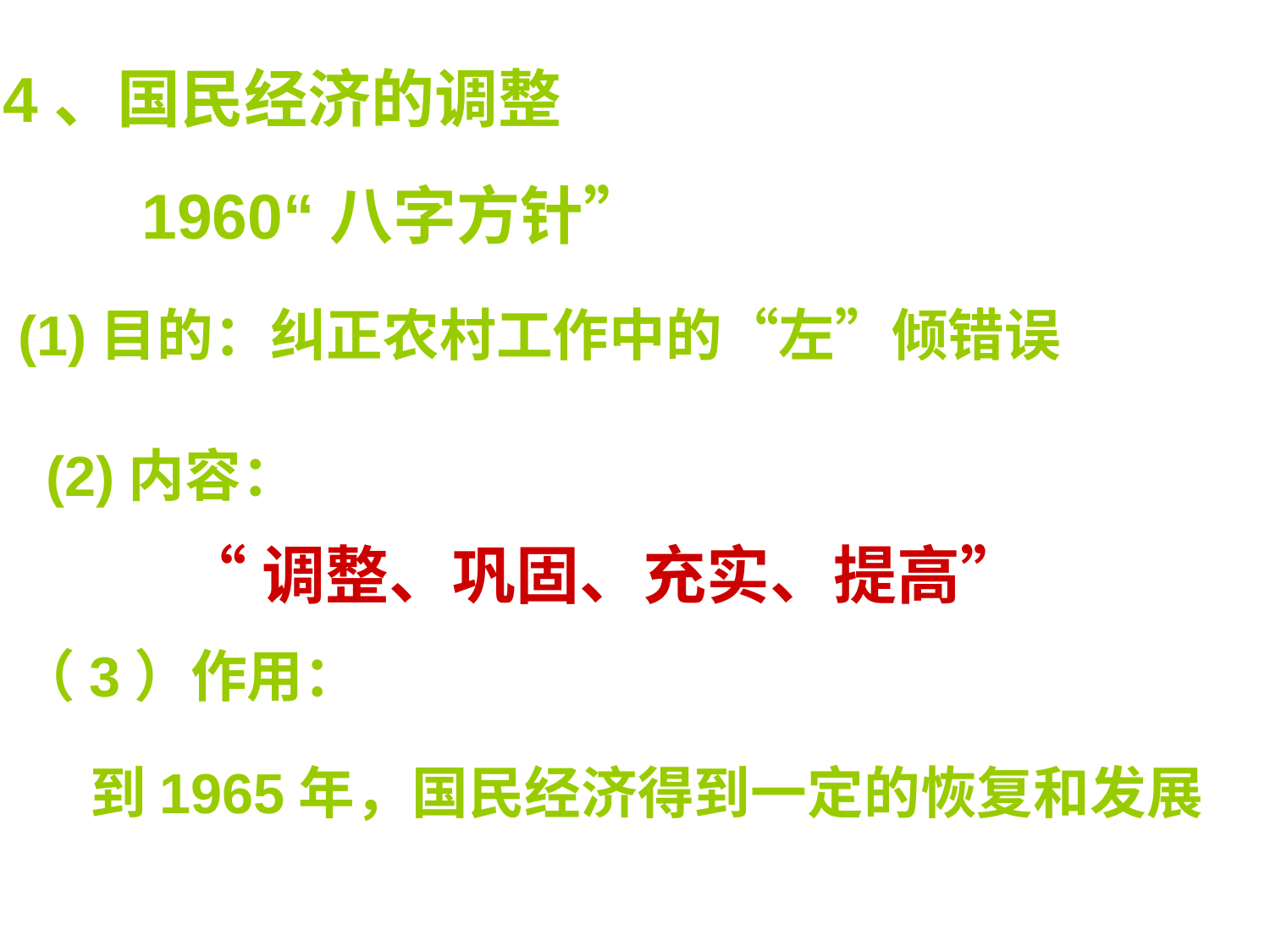

4、国民经济的调整
1960“八字方针”
(1)目的：纠正农村工作中的“左”倾错误
(2)内容：
      “调整、巩固、充实、提高”
（3）作用：
到1965年，国民经济得到一定的恢复和发展